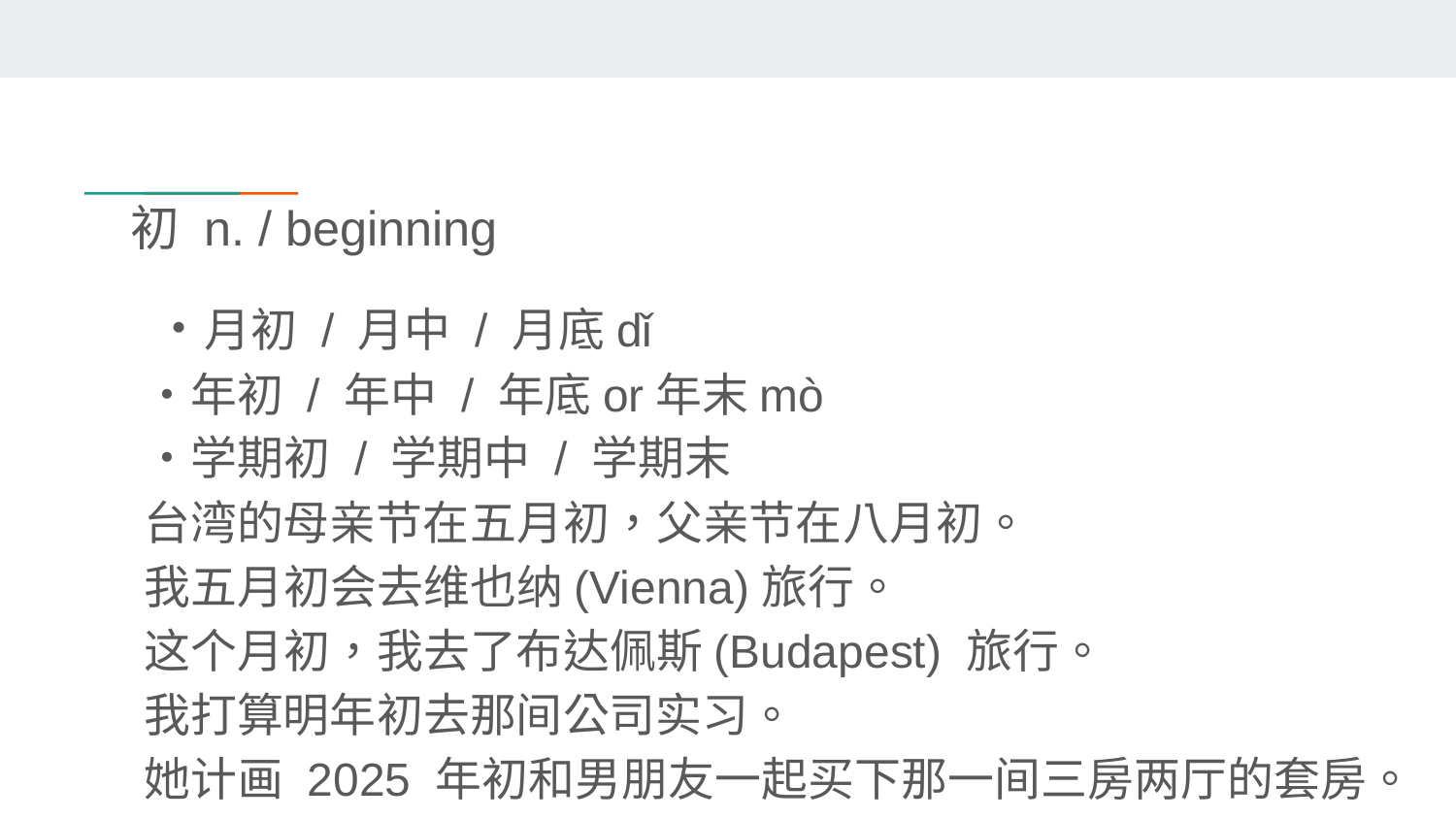

# 初 n. / beginning

    ・月初 / 月中 / 月底dǐ
・年初 / 年中 / 年底or年末mò
・学期初 / 学期中 / 学期末
台湾的母亲节在五月初，父亲节在八月初。
我五月初会去维也纳(Vienna)旅行。
这个月初，我去了布达佩斯(Budapest) 旅行。
我打算明年初去那间公司实习。
她计画 2025 年初和男朋友一起买下那一间三房两厅的套房。